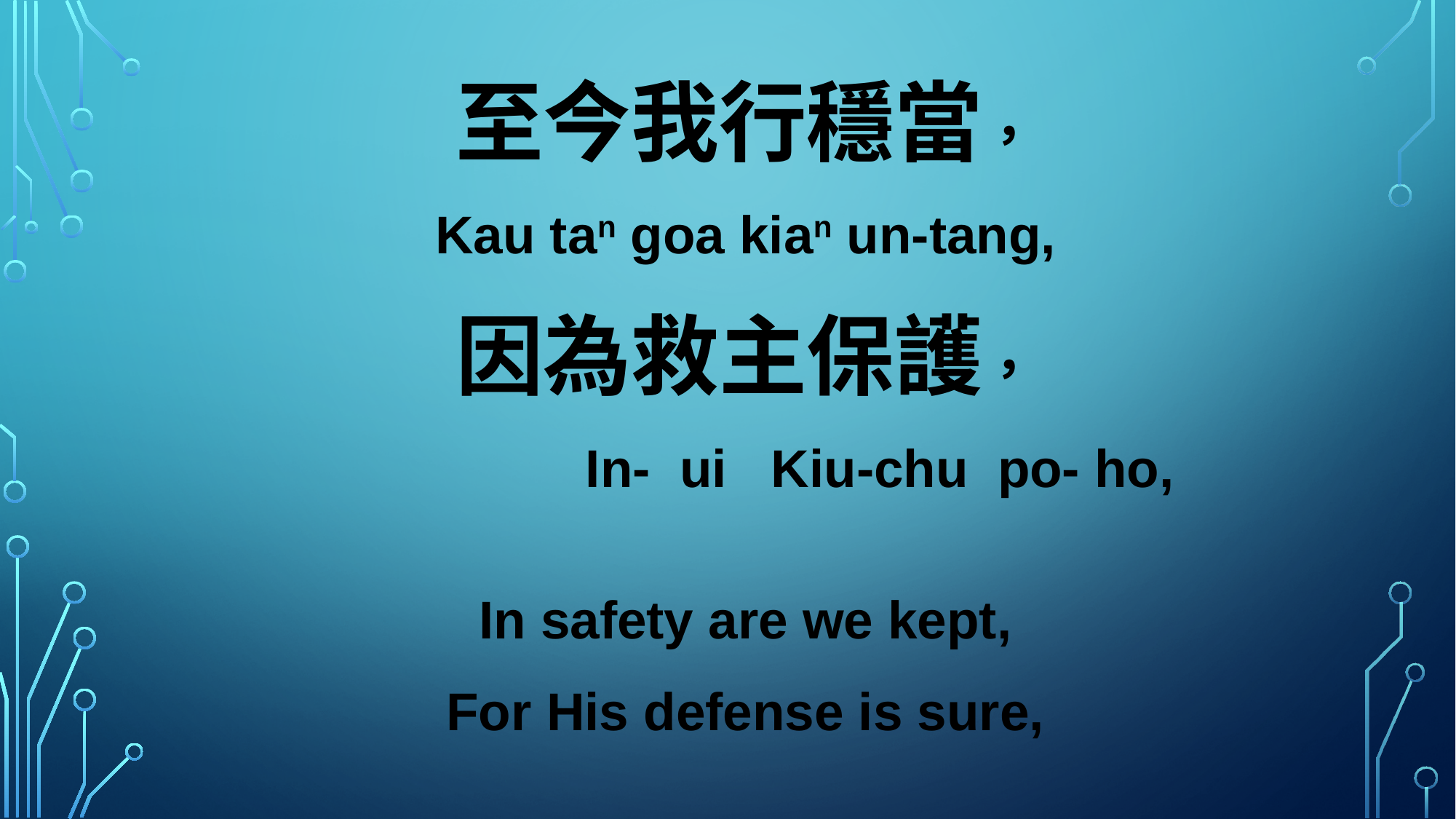

至今我行穩當，
Kau tan goa kian un-tang,
因為救主保護，
                               In-  ui   Kiu-chu  po- ho,

In safety are we kept,
For His defense is sure,